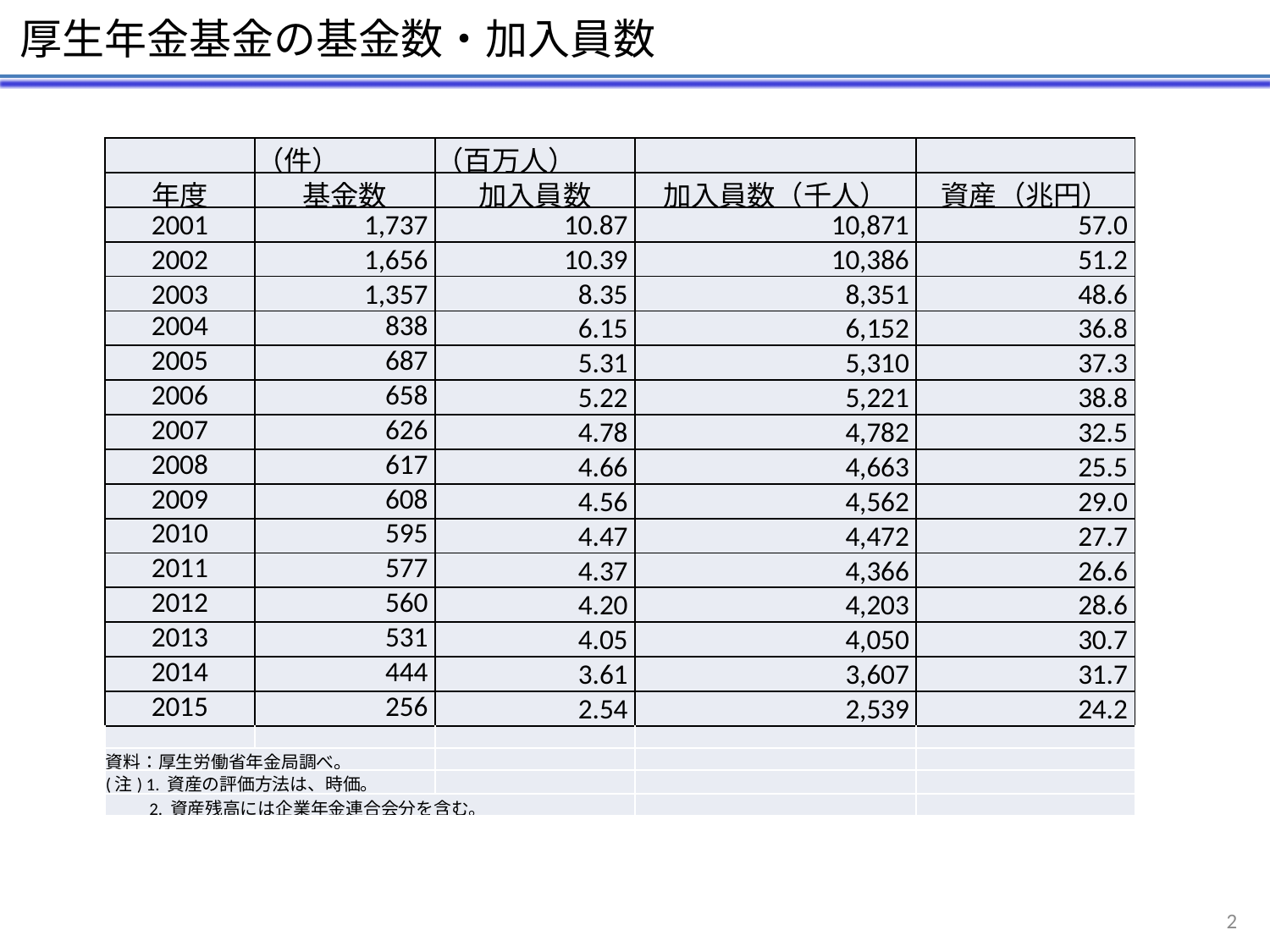

厚生年金基金の基金数・加入員数
|  | （件） | （百万人） |  |  |
| --- | --- | --- | --- | --- |
| 年度 | 基金数 | 加入員数 | 加入員数（千人） | 資産（兆円） |
| 2001 | 1,737 | 10.87 | 10,871 | 57.0 |
| 2002 | 1,656 | 10.39 | 10,386 | 51.2 |
| 2003 | 1,357 | 8.35 | 8,351 | 48.6 |
| 2004 | 838 | 6.15 | 6,152 | 36.8 |
| 2005 | 687 | 5.31 | 5,310 | 37.3 |
| 2006 | 658 | 5.22 | 5,221 | 38.8 |
| 2007 | 626 | 4.78 | 4,782 | 32.5 |
| 2008 | 617 | 4.66 | 4,663 | 25.5 |
| 2009 | 608 | 4.56 | 4,562 | 29.0 |
| 2010 | 595 | 4.47 | 4,472 | 27.7 |
| 2011 | 577 | 4.37 | 4,366 | 26.6 |
| 2012 | 560 | 4.20 | 4,203 | 28.6 |
| 2013 | 531 | 4.05 | 4,050 | 30.7 |
| 2014 | 444 | 3.61 | 3,607 | 31.7 |
| 2015 | 256 | 2.54 | 2,539 | 24.2 |
|  |  |  |  |  |
| 資料：厚生労働省年金局調べ。 |  |  |  |  |
| (注) 1. 資産の評価方法は、時価。 |  |  |  |  |
| 2. 資産残高には企業年金連合会分を含む。 |  |  |  |  |
2